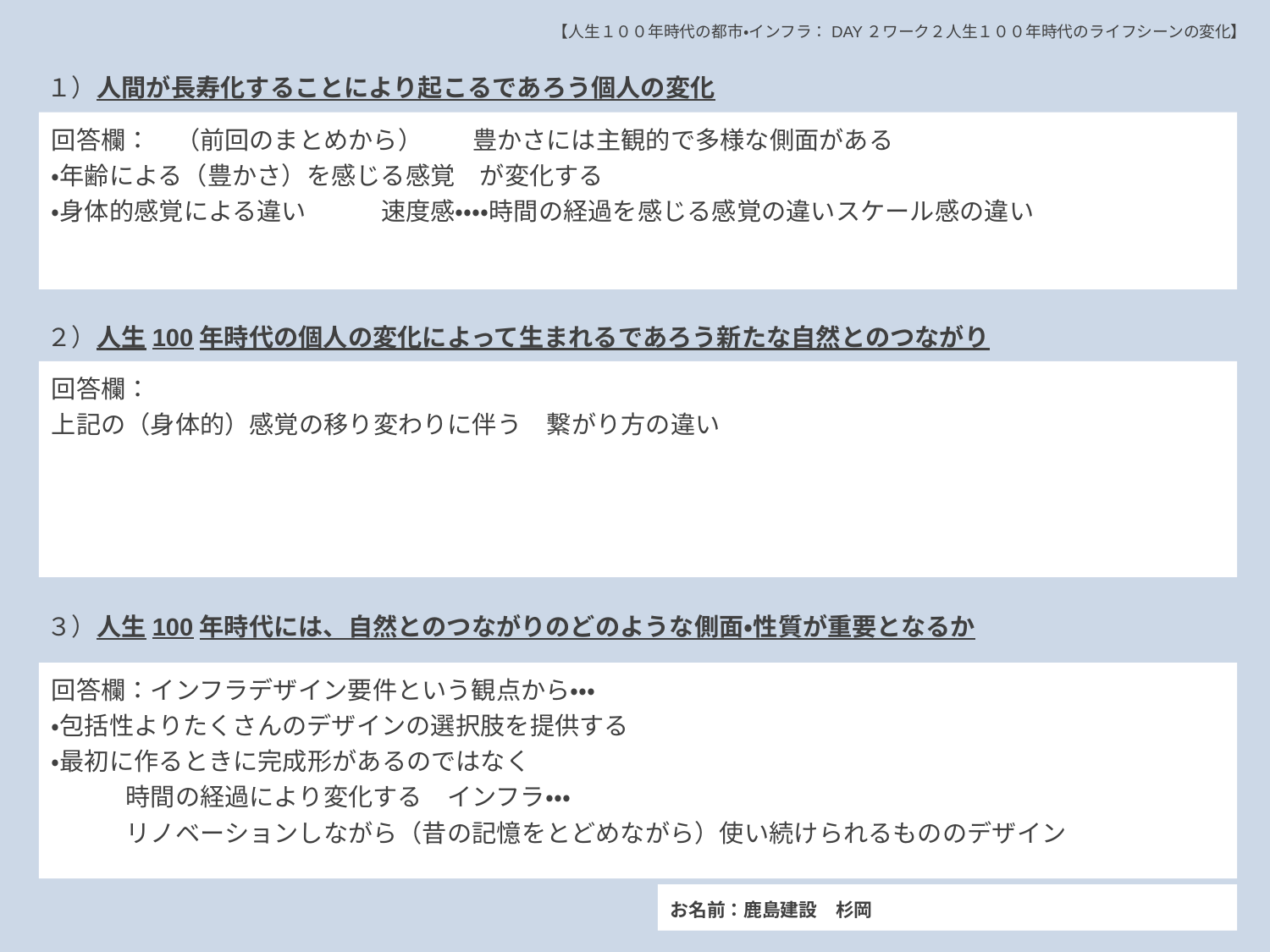

【人生１００年時代の都市・インフラ：DAY２ワーク２人生１００年時代のライフシーンの変化】
１）人間が長寿化することにより起こるであろう個人の変化
回答欄：　（前回のまとめから）　　豊かさには主観的で多様な側面がある
・年齢による（豊かさ）を感じる感覚　が変化する
・身体的感覚による違い　　　速度感・・・・時間の経過を感じる感覚の違いスケール感の違い

２）人生100年時代の個人の変化によって生まれるであろう新たな自然とのつながり
回答欄：
上記の（身体的）感覚の移り変わりに伴う　繋がり方の違い

３）人生100年時代には、自然とのつながりのどのような側面・性質が重要となるか
回答欄：インフラデザイン要件という観点から・・・
・包括性よりたくさんのデザインの選択肢を提供する
・最初に作るときに完成形があるのではなく
　　　時間の経過により変化する　インフラ・・・
　　　リノベーションしながら（昔の記憶をとどめながら）使い続けられるもののデザイン

お名前：鹿島建設　杉岡